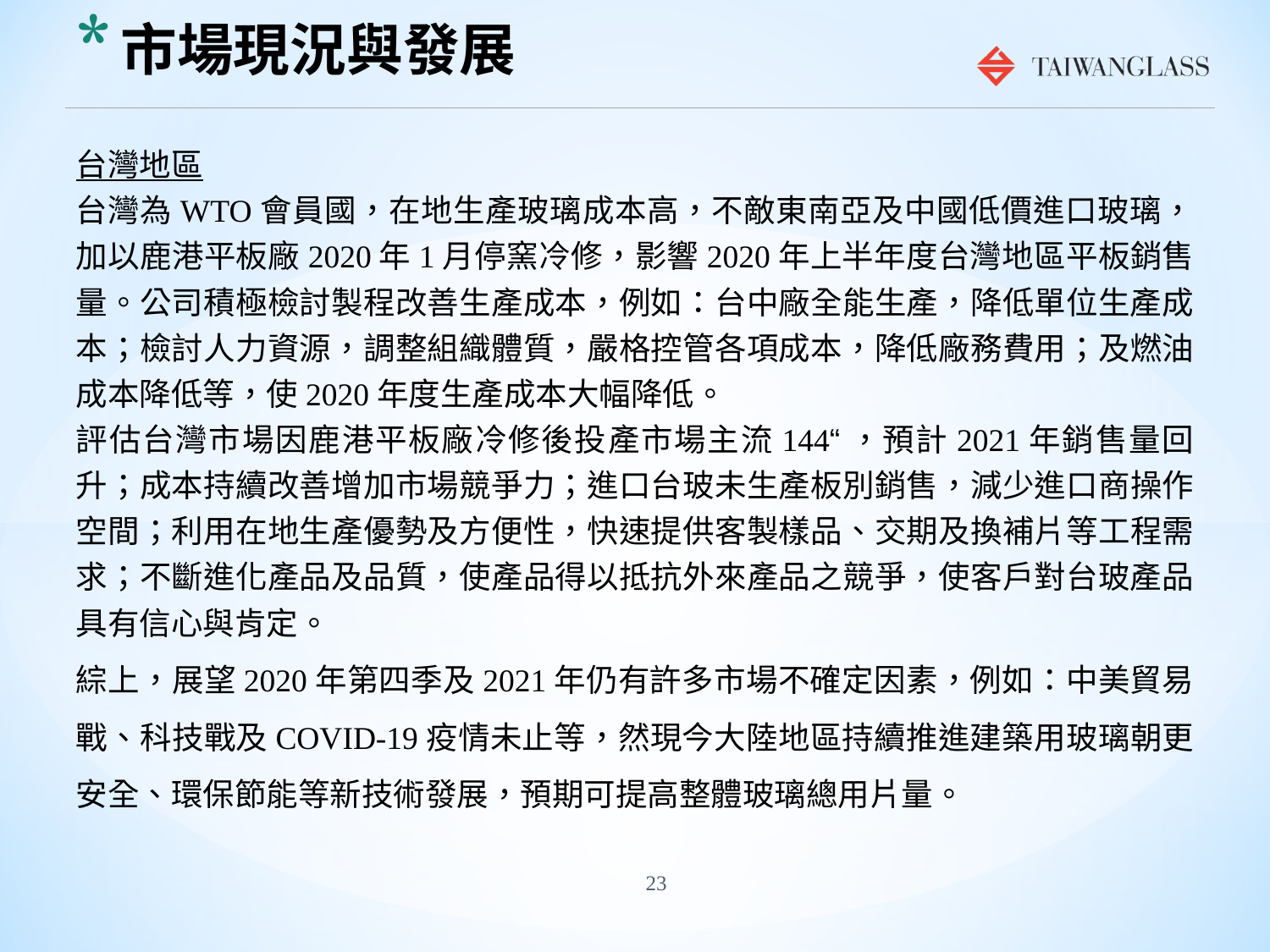

# 市場現況與發展
台灣地區
台灣為WTO會員國，在地生產玻璃成本高，不敵東南亞及中國低價進口玻璃，加以鹿港平板廠2020年1月停窯冷修，影響2020年上半年度台灣地區平板銷售量。公司積極檢討製程改善生產成本，例如：台中廠全能生產，降低單位生產成本；檢討人力資源，調整組織體質，嚴格控管各項成本，降低廠務費用；及燃油成本降低等，使2020年度生產成本大幅降低。
評估台灣市場因鹿港平板廠冷修後投產市場主流144“，預計2021年銷售量回升；成本持續改善增加市場競爭力；進口台玻未生產板別銷售，減少進口商操作空間；利用在地生產優勢及方便性，快速提供客製樣品、交期及換補片等工程需求；不斷進化產品及品質，使產品得以抵抗外來產品之競爭，使客戶對台玻產品具有信心與肯定。
綜上，展望2020年第四季及2021年仍有許多市場不確定因素，例如：中美貿易戰、科技戰及COVID-19疫情未止等，然現今大陸地區持續推進建築用玻璃朝更安全、環保節能等新技術發展，預期可提高整體玻璃總用片量。
23